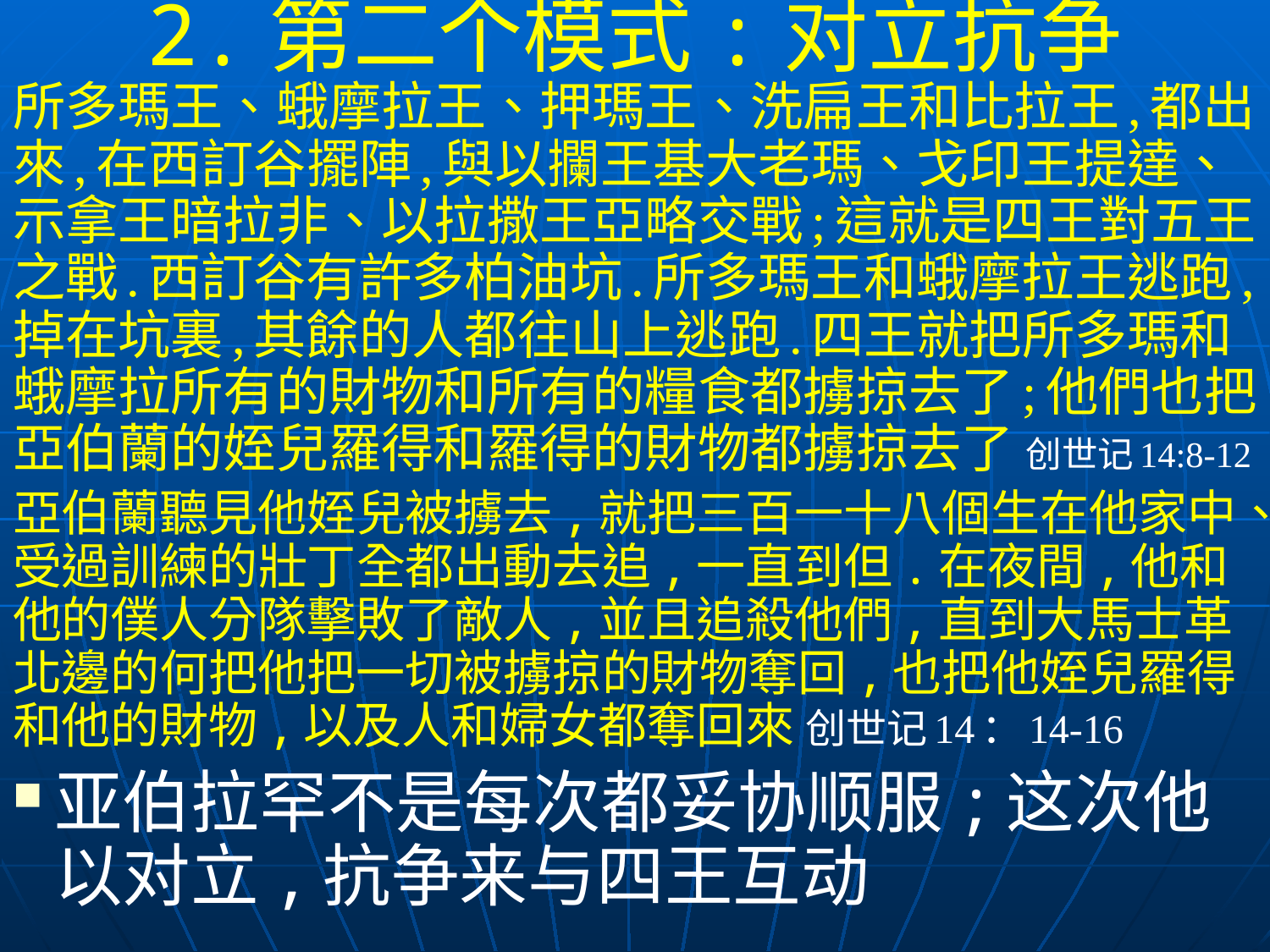

2.第二个模式:对立抗争
所多瑪王、蛾摩拉王、押瑪王、洗扁王和比拉王,都出來,在西訂谷擺陣,與以攔王基大老瑪、戈印王提達、示拿王暗拉非、以拉撒王亞略交戰;這就是四王對五王之戰.西訂谷有許多柏油坑.所多瑪王和蛾摩拉王逃跑,掉在坑裏,其餘的人都往山上逃跑.四王就把所多瑪和蛾摩拉所有的財物和所有的糧食都擄掠去了;他們也把亞伯蘭的姪兒羅得和羅得的財物都擄掠去了 创世记14:8-12
亞伯蘭聽見他姪兒被擄去,就把三百一十八個生在他家中、受過訓練的壯丁全都出動去追,一直到但.在夜間,他和他的僕人分隊擊敗了敵人,並且追殺他們,直到大馬士革北邊的何把他把一切被擄掠的財物奪回,也把他姪兒羅得和他的財物,以及人和婦女都奪回來 创世记14：14-16
亚伯拉罕不是每次都妥协顺服;这次他以对立,抗争来与四王互动